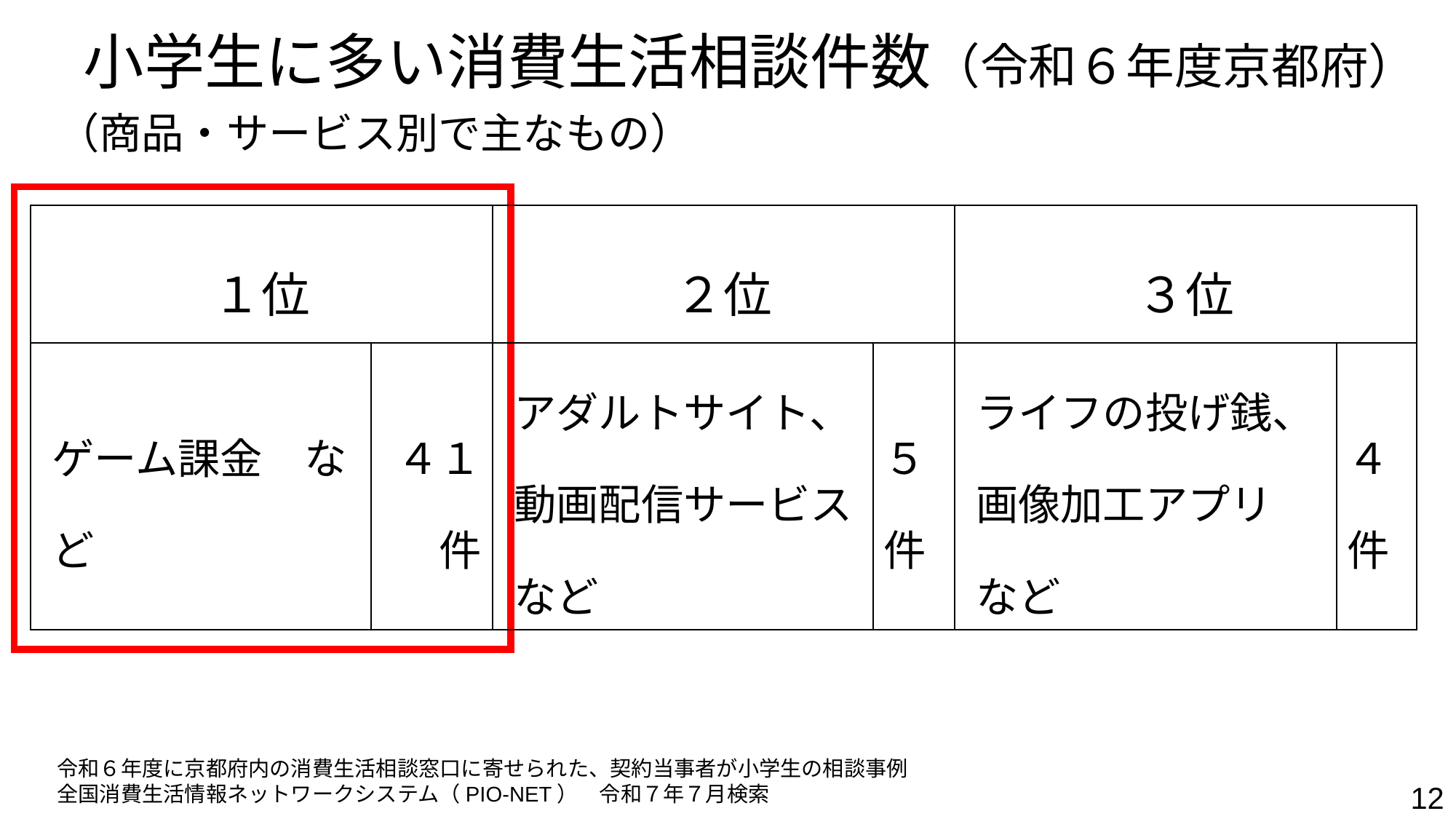

# 小学生に多い消費生活相談件数（令和６年度京都府）
（商品・サービス別で主なもの）

| １位 |  | ２位 |  | ３位 |  |
| --- | --- | --- | --- | --- | --- |
| ゲーム課金　など | ４１件 | アダルトサイト、 動画配信サービス など | ５件 | ライフの投げ銭、 画像加工アプリ　 など | ４件 |
令和６年度に京都府内の消費生活相談窓口に寄せられた、契約当事者が小学生の相談事例
全国消費生活情報ネットワークシステム（PIO-NET）　令和７年７月検索
12